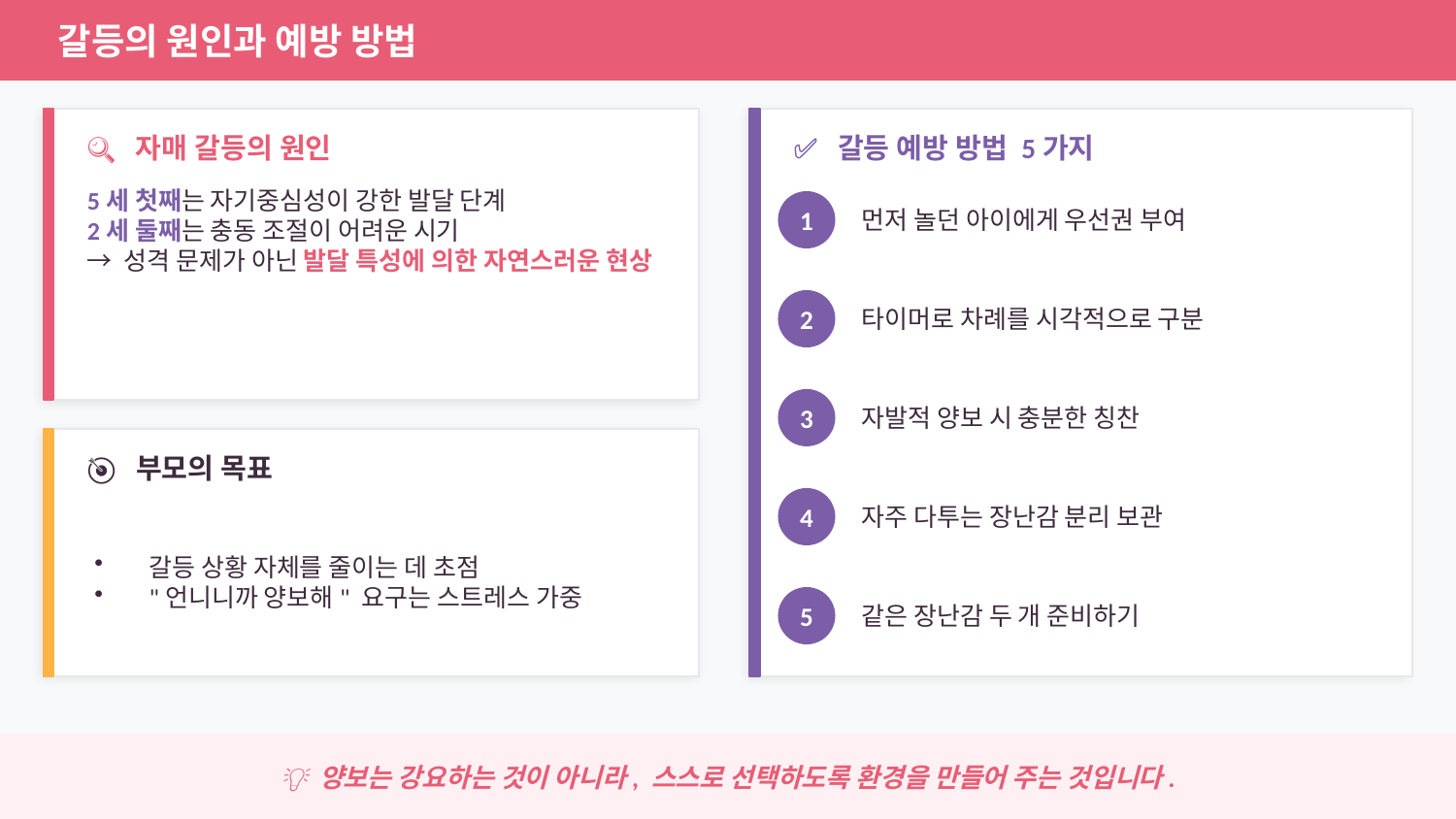

갈등의 원인과 예방 방법

🔍  자매 갈등의 원인
✅  갈등 예방 방법 5가지
5세 첫째는 자기중심성이 강한 발달 단계
2세 둘째는 충동 조절이 어려운 시기
→ 성격 문제가 아닌 발달 특성에 의한 자연스러운 현상
먼저 놀던 아이에게 우선권 부여

1
타이머로 차례를 시각적으로 구분

2
자발적 양보 시 충분한 칭찬

3

🎯  부모의 목표
자주 다투는 장난감 분리 보관

4
갈등 상황 자체를 줄이는 데 초점
"언니니까 양보해" 요구는 스트레스 가중
같은 장난감 두 개 준비하기

5

💡 양보는 강요하는 것이 아니라, 스스로 선택하도록 환경을 만들어 주는 것입니다.